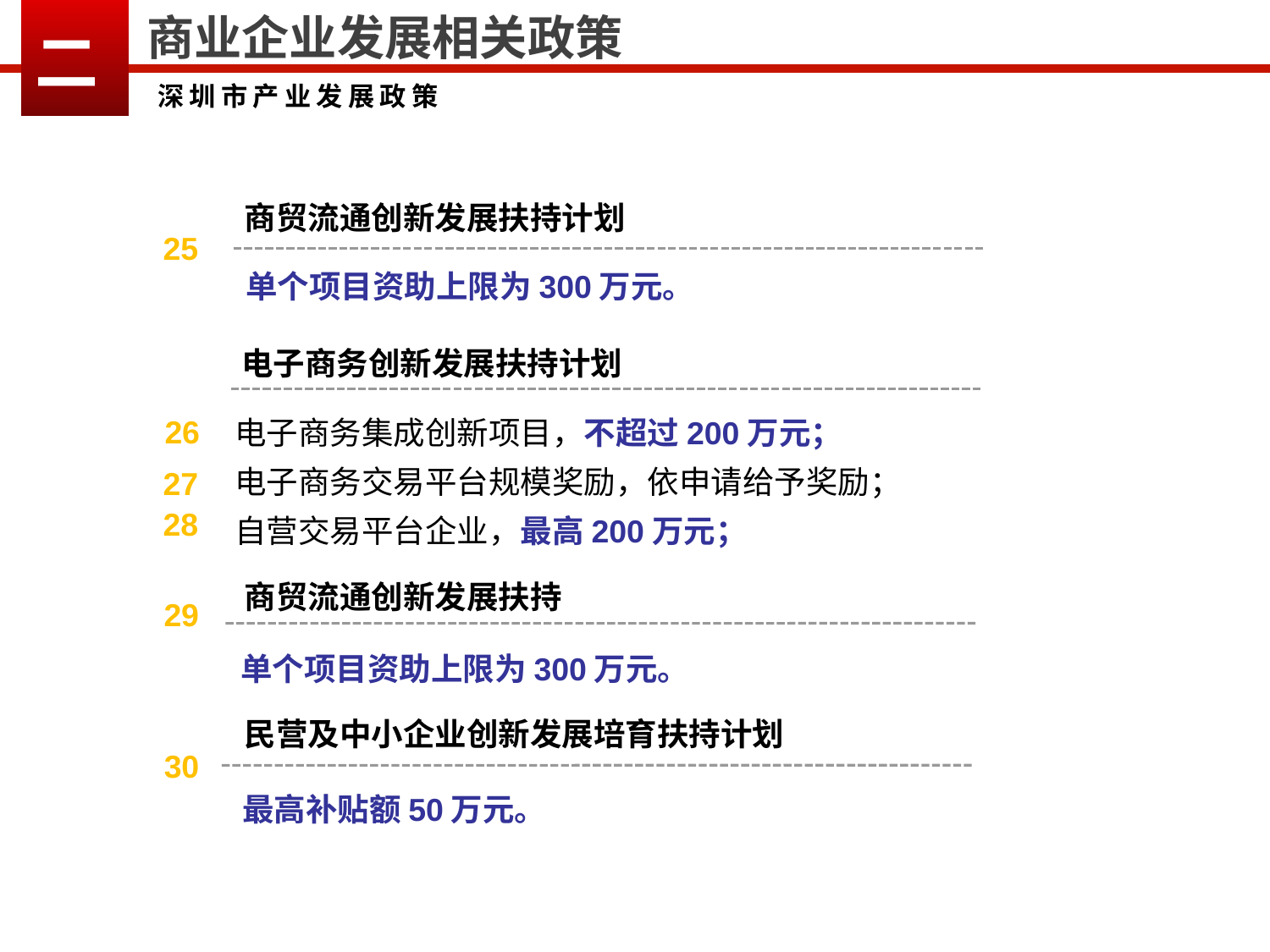

二
商业企业发展相关政策

深圳市产业发展政策
商贸流通创新发展扶持计划
25
单个项目资助上限为300万元。
电子商务创新发展扶持计划
电子商务集成创新项目，不超过200万元；
电子商务交易平台规模奖励，依申请给予奖励；
自营交易平台企业，最高200万元；
26
27
28
商贸流通创新发展扶持
29
单个项目资助上限为300万元。
民营及中小企业创新发展培育扶持计划
30
最高补贴额50万元。